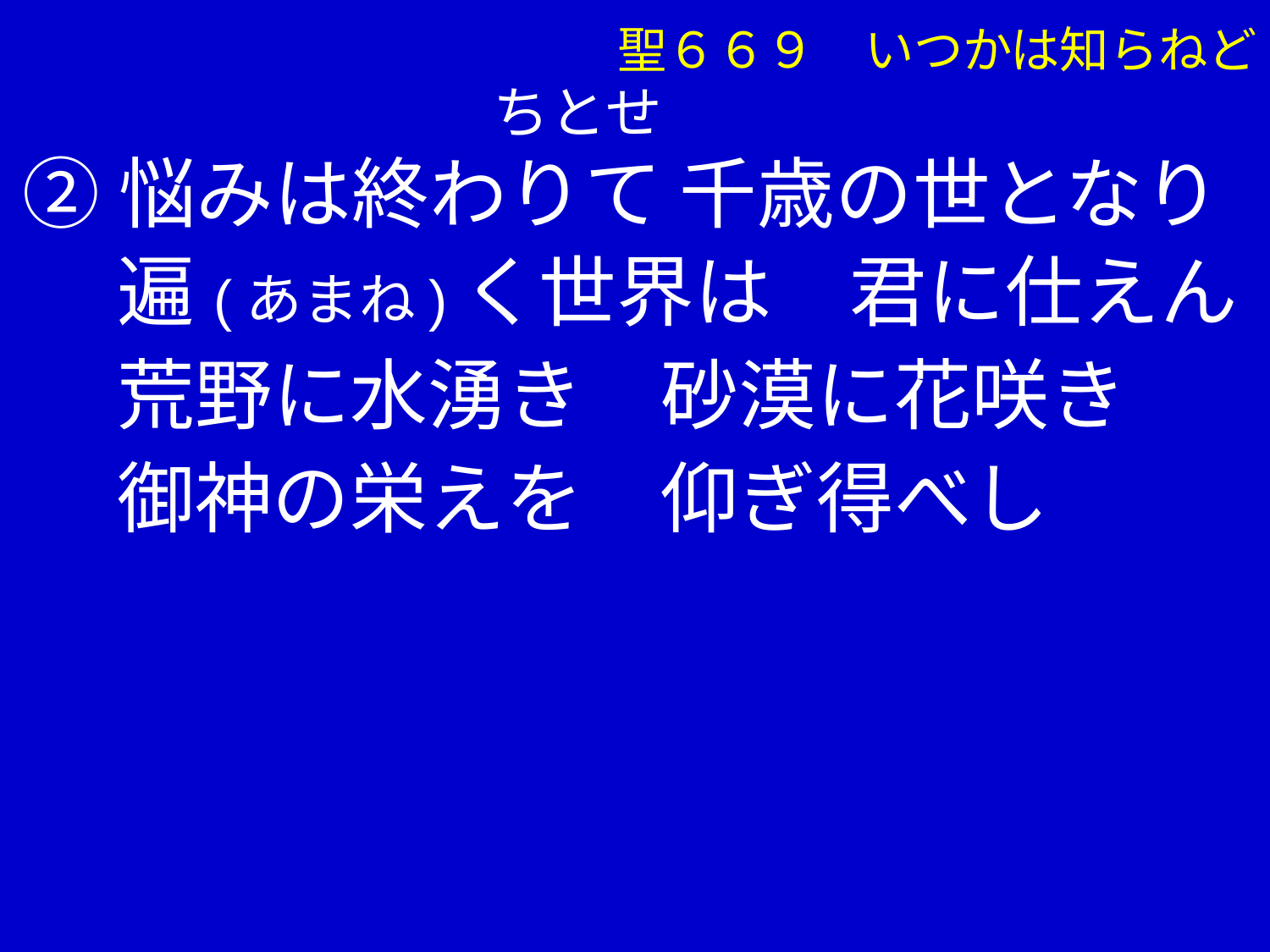

ちとせ
②悩みは終わりて 千歳の世となり
　 遍(あまね)く世界は　君に仕えん
　 荒野に水湧き　砂漠に花咲き
　 御神の栄えを　仰ぎ得べし
  聖６６９　いつかは知らねど